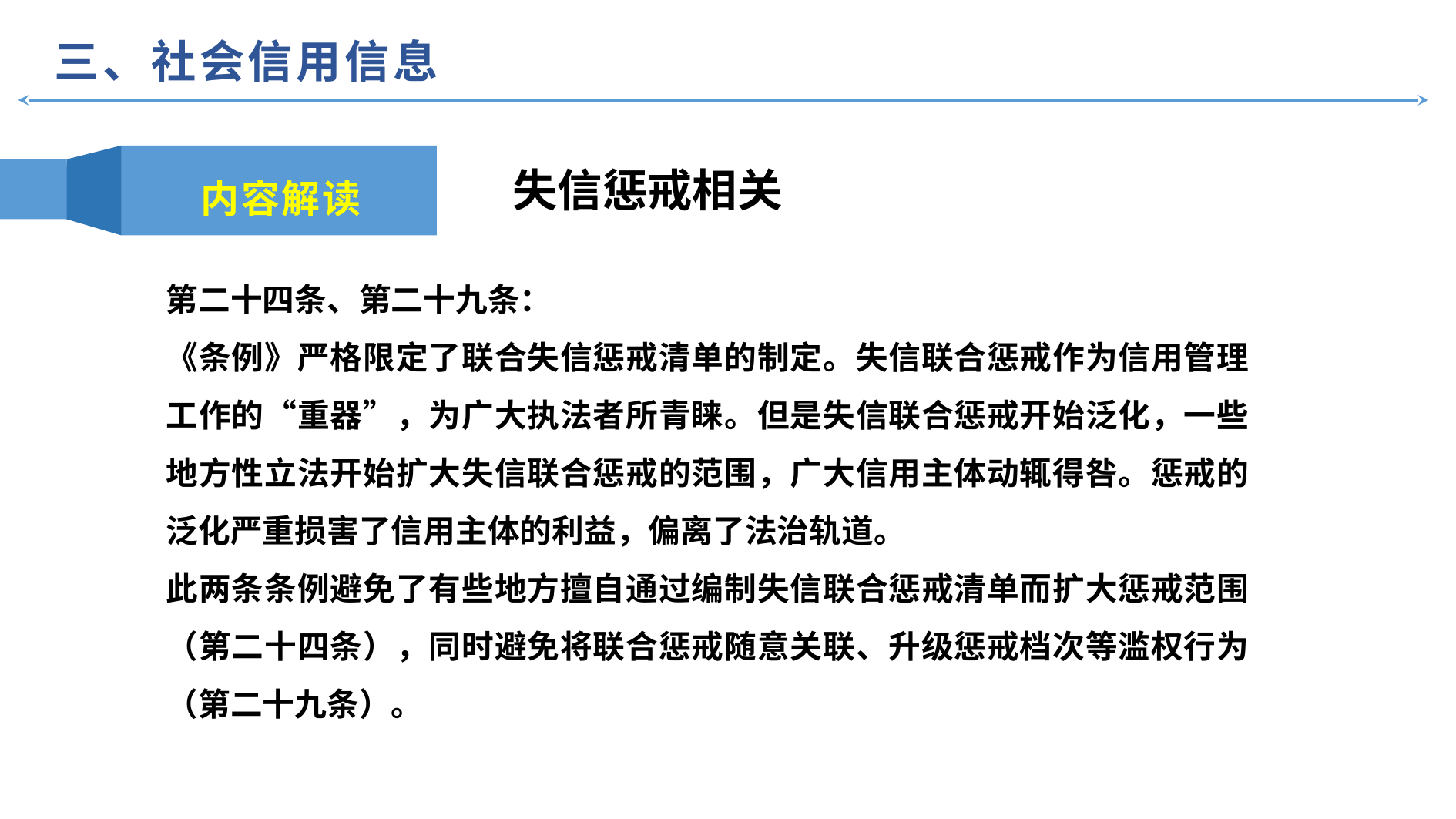

三、社会信用信息

内容解读
失信惩戒相关
第二十四条、第二十九条：
《条例》严格限定了联合失信惩戒清单的制定。失信联合惩戒作为信用管理工作的“重器”，为广大执法者所青睐。但是失信联合惩戒开始泛化，一些地方性立法开始扩大失信联合惩戒的范围，广大信用主体动辄得咎。惩戒的泛化严重损害了信用主体的利益，偏离了法治轨道。
此两条条例避免了有些地方擅自通过编制失信联合惩戒清单而扩大惩戒范围（第二十四条），同时避免将联合惩戒随意关联、升级惩戒档次等滥权行为（第二十九条）。